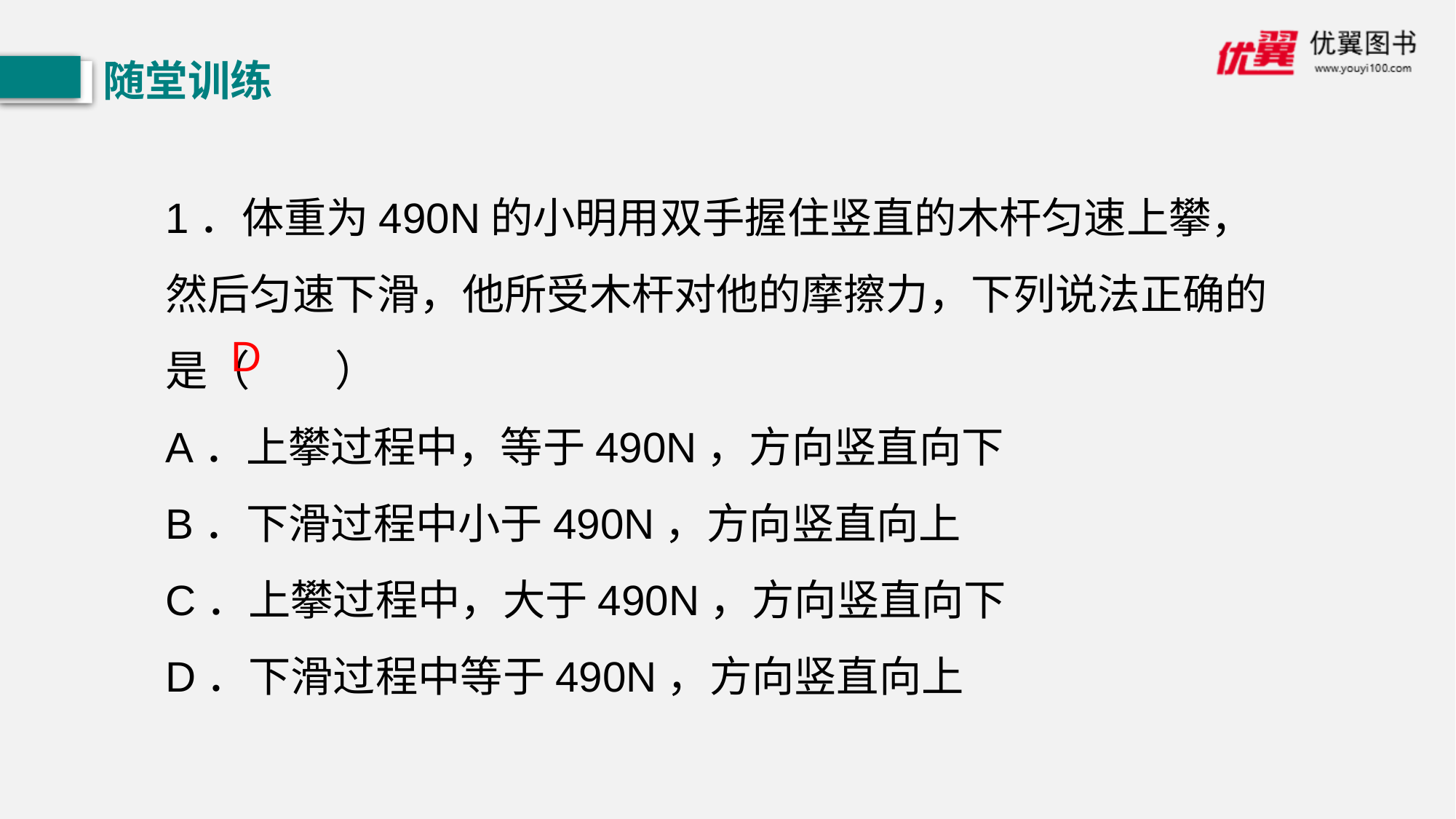

随堂训练

1．体重为490N的小明用双手握住竖直的木杆匀速上攀，然后匀速下滑，他所受木杆对他的摩擦力，下列说法正确的是（　　）
A．上攀过程中，等于490N，方向竖直向下
B．下滑过程中小于490N，方向竖直向上
C．上攀过程中，大于490N，方向竖直向下
D．下滑过程中等于490N，方向竖直向上
D